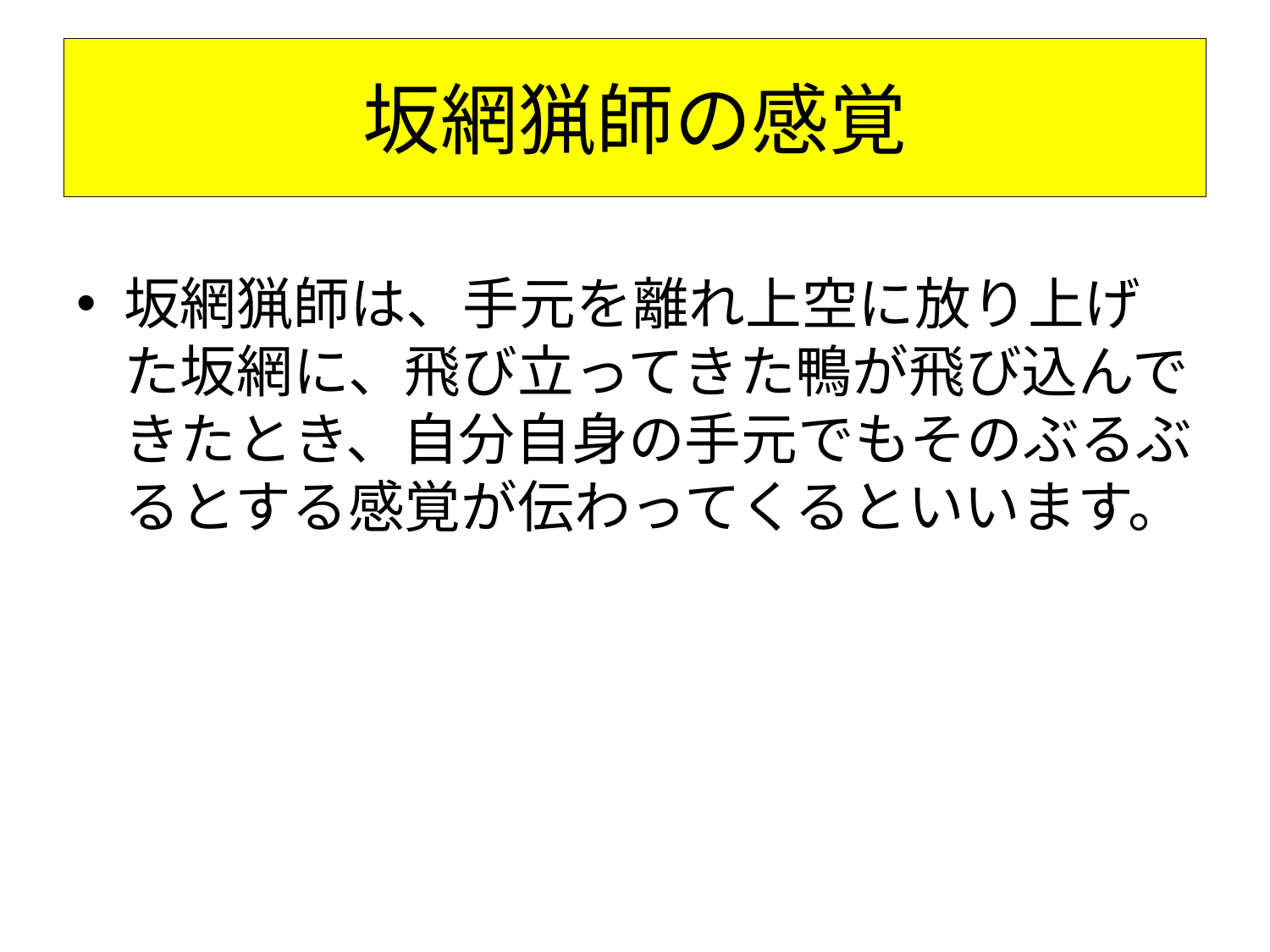

# 坂網猟師の感覚
坂網猟師は、手元を離れ上空に放り上げた坂網に、飛び立ってきた鴨が飛び込んできたとき、自分自身の手元でもそのぶるぶるとする感覚が伝わってくるといいます。